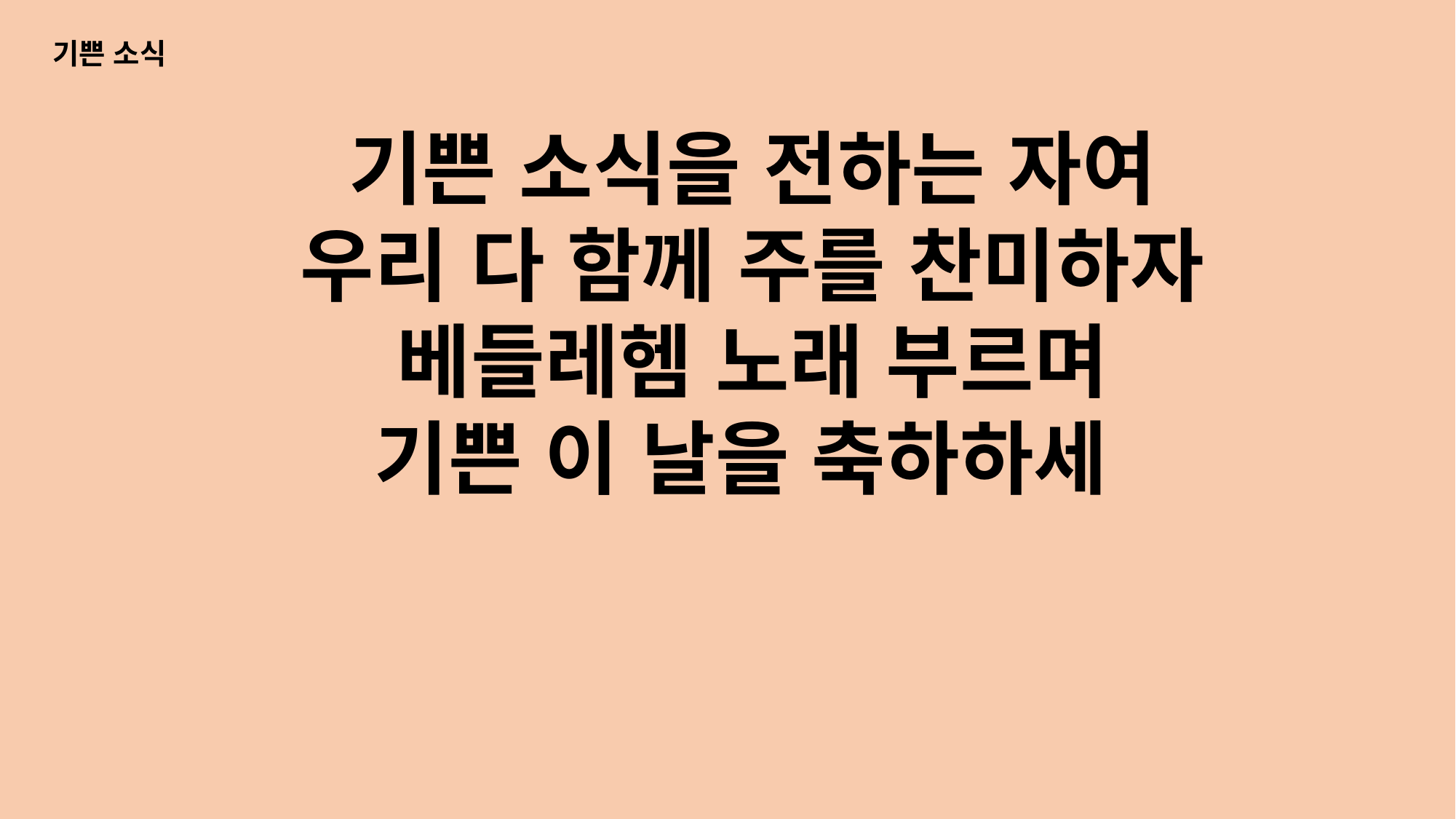

기쁜 소식
기쁜 소식을 전하는 자여
우리 다 함께 주를 찬미하자
베들레헴 노래 부르며
기쁜 이 날을 축하하세